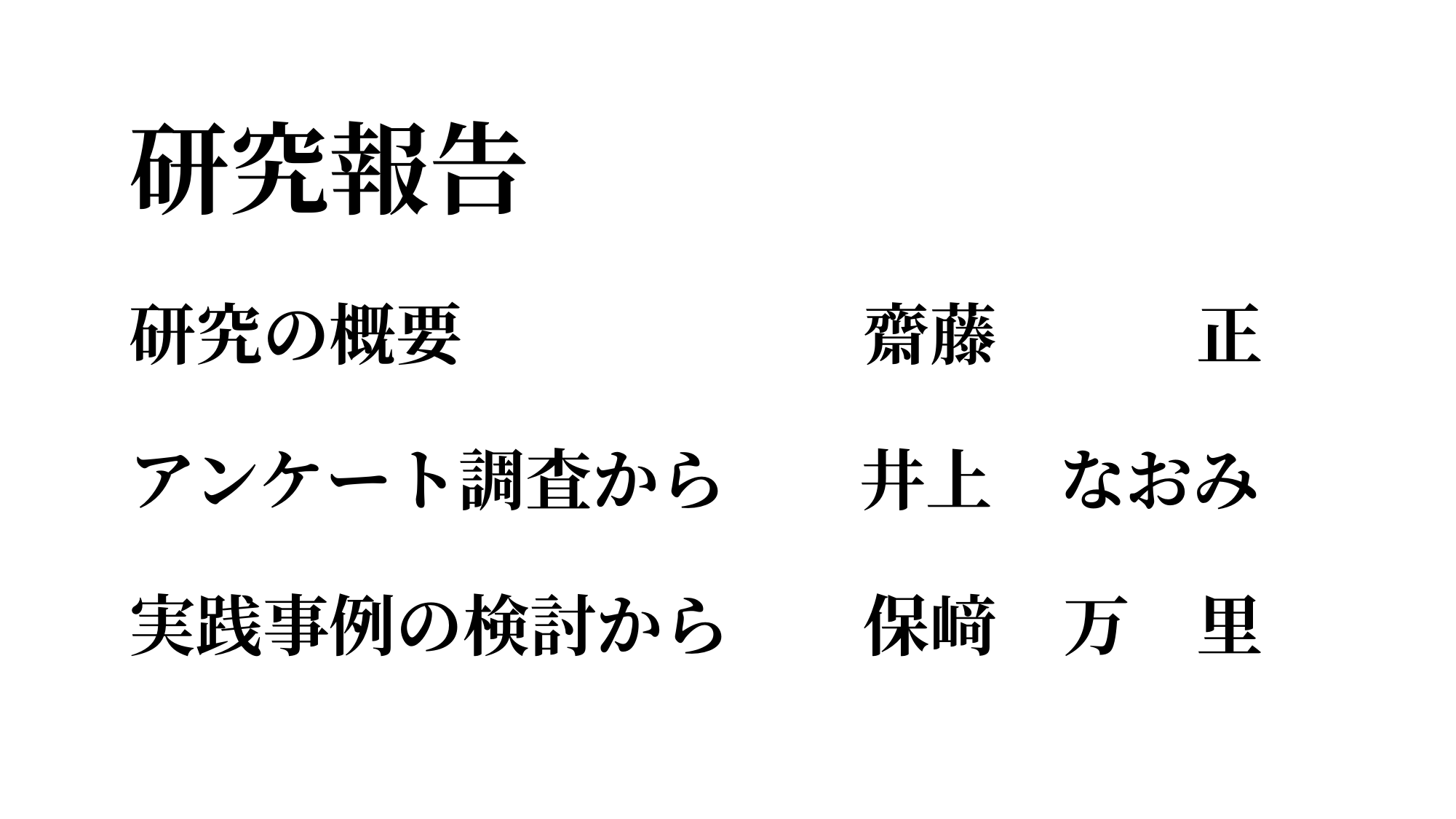

研究報告

研究の概要　　　　　　齋藤　　　正

アンケート調査から　　井上　なおみ

実践事例の検討から　　保﨑　万　里